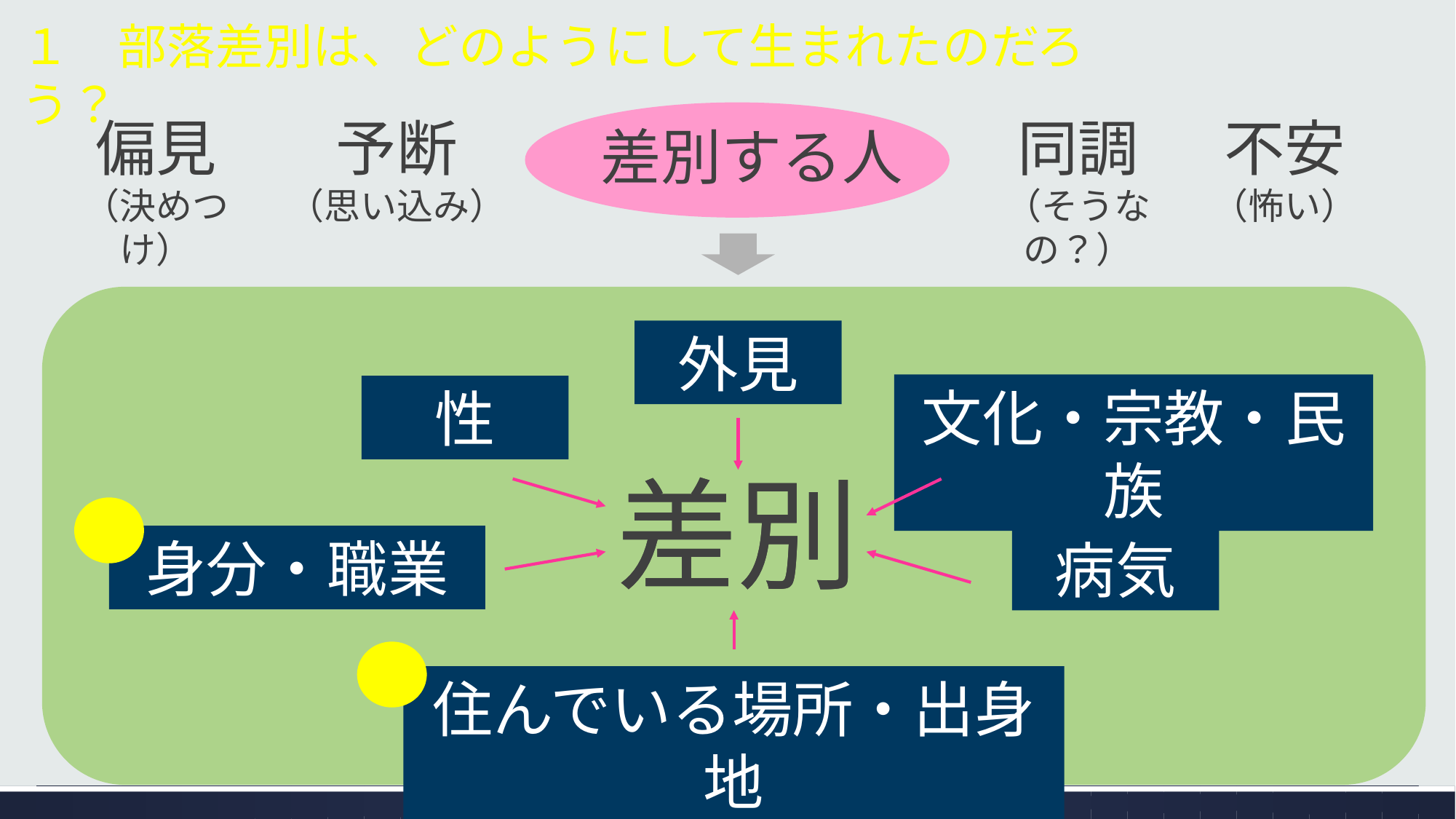

１　部落差別は、どのようにして生まれたのだろう？

差別する人
偏見
（決めつけ）
予断
（思い込み）
同調
（そうなの？）
不安
（怖い）

外見
文化・宗教・民族
性
差別
差別

身分・職業
病気

住んでいる場所・出身地